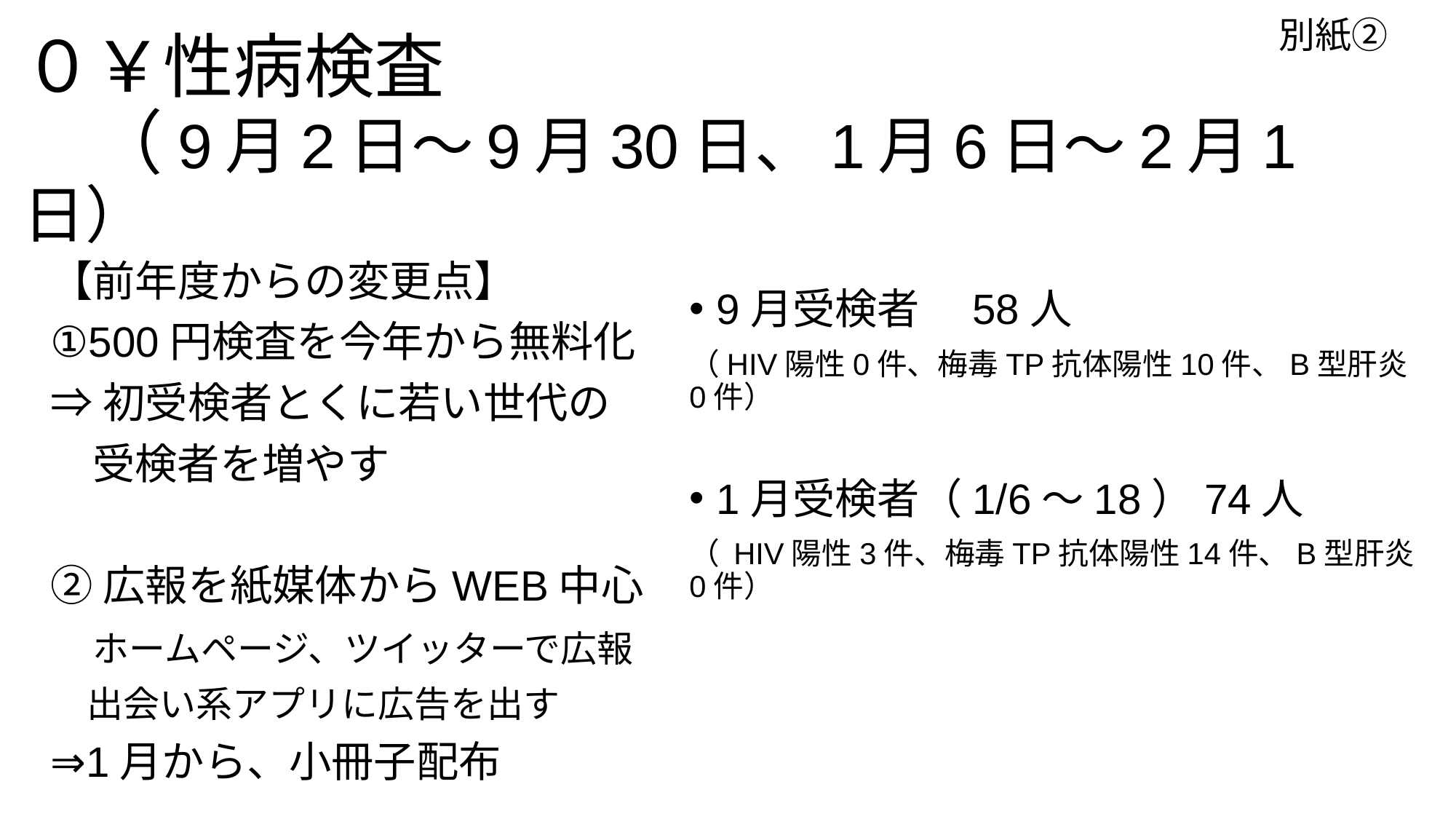

別紙②
# ０￥性病検査　　　　　　　　　　 　（9月2日～9月30日、1月6日～2月1日）
【前年度からの変更点】
①500円検査を今年から無料化
⇒初受検者とくに若い世代の
　受検者を増やす

②広報を紙媒体からWEB中心
　ホームページ、ツイッターで広報
　出会い系アプリに広告を出す
⇒1月から、小冊子配布

9月受検者　58人
（HIV陽性0件、梅毒TP抗体陽性10件、B型肝炎0件）

1月受検者（1/6～18）74人
（ HIV陽性3件、梅毒TP抗体陽性14件、B型肝炎0件）